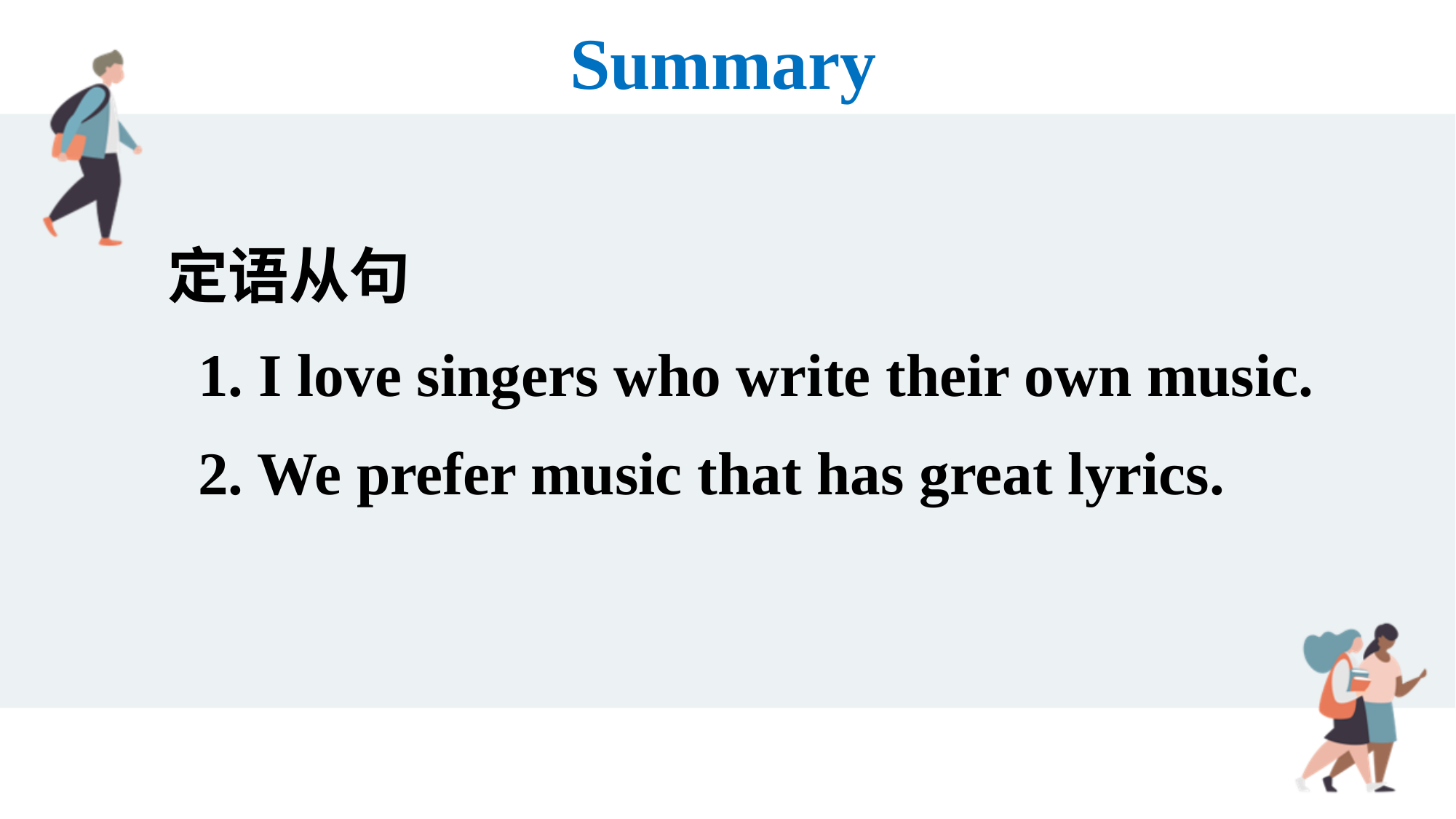

Summary
定语从句
  1. I love singers who write their own music.
  2. We prefer music that has great lyrics.